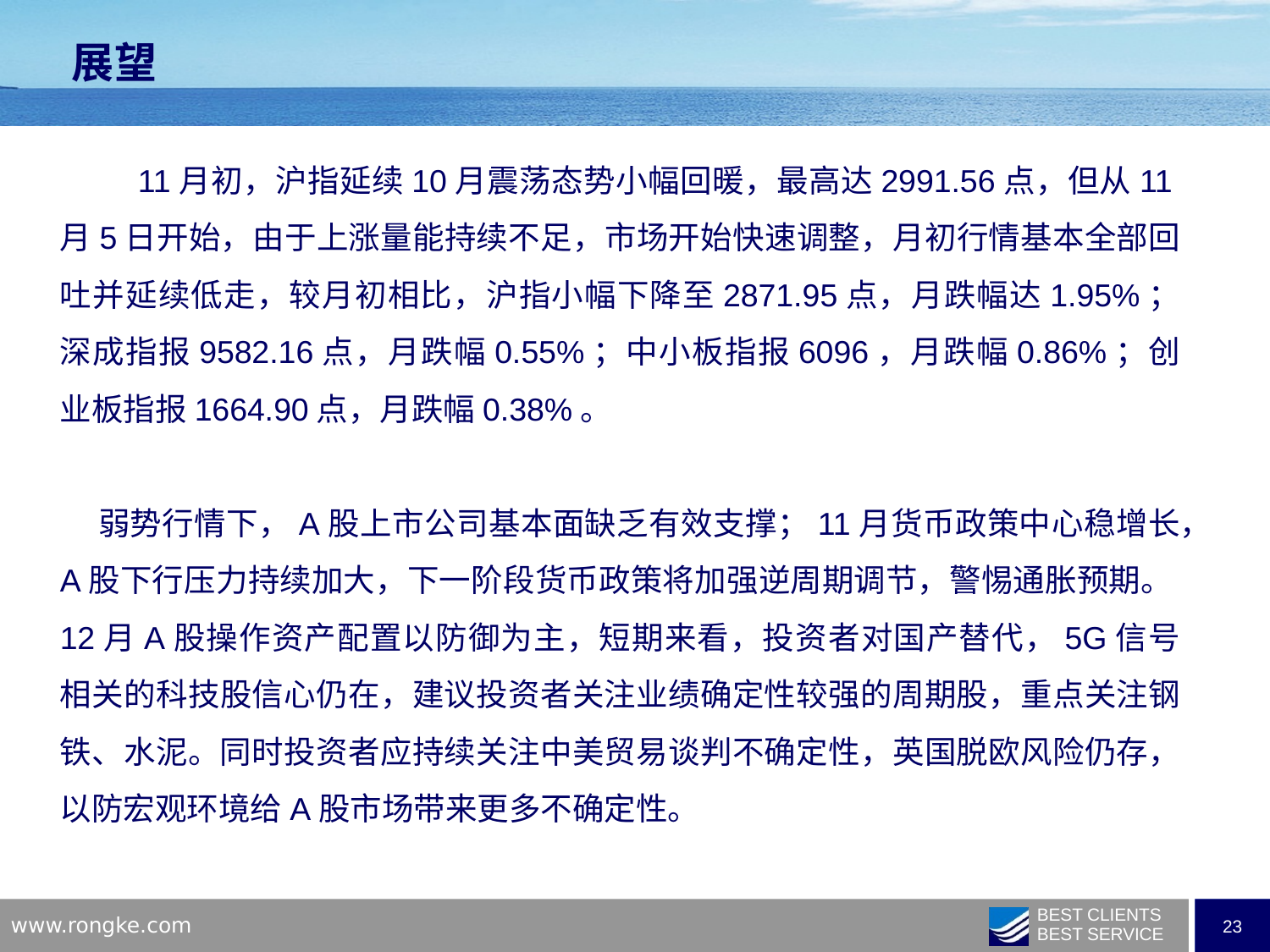

展望
    11月初，沪指延续10月震荡态势小幅回暖，最高达2991.56点，但从11月5日开始，由于上涨量能持续不足，市场开始快速调整，月初行情基本全部回吐并延续低走，较月初相比，沪指小幅下降至2871.95点，月跌幅达1.95%；深成指报9582.16点，月跌幅0.55%；中小板指报6096，月跌幅0.86%；创业板指报1664.90点，月跌幅0.38%。

    弱势行情下，A股上市公司基本面缺乏有效支撑；11月货币政策中心稳增长，A股下行压力持续加大，下一阶段货币政策将加强逆周期调节，警惕通胀预期。12月A股操作资产配置以防御为主，短期来看，投资者对国产替代，5G信号相关的科技股信心仍在，建议投资者关注业绩确定性较强的周期股，重点关注钢铁、水泥。同时投资者应持续关注中美贸易谈判不确定性，英国脱欧风险仍存，以防宏观环境给A股市场带来更多不确定性。